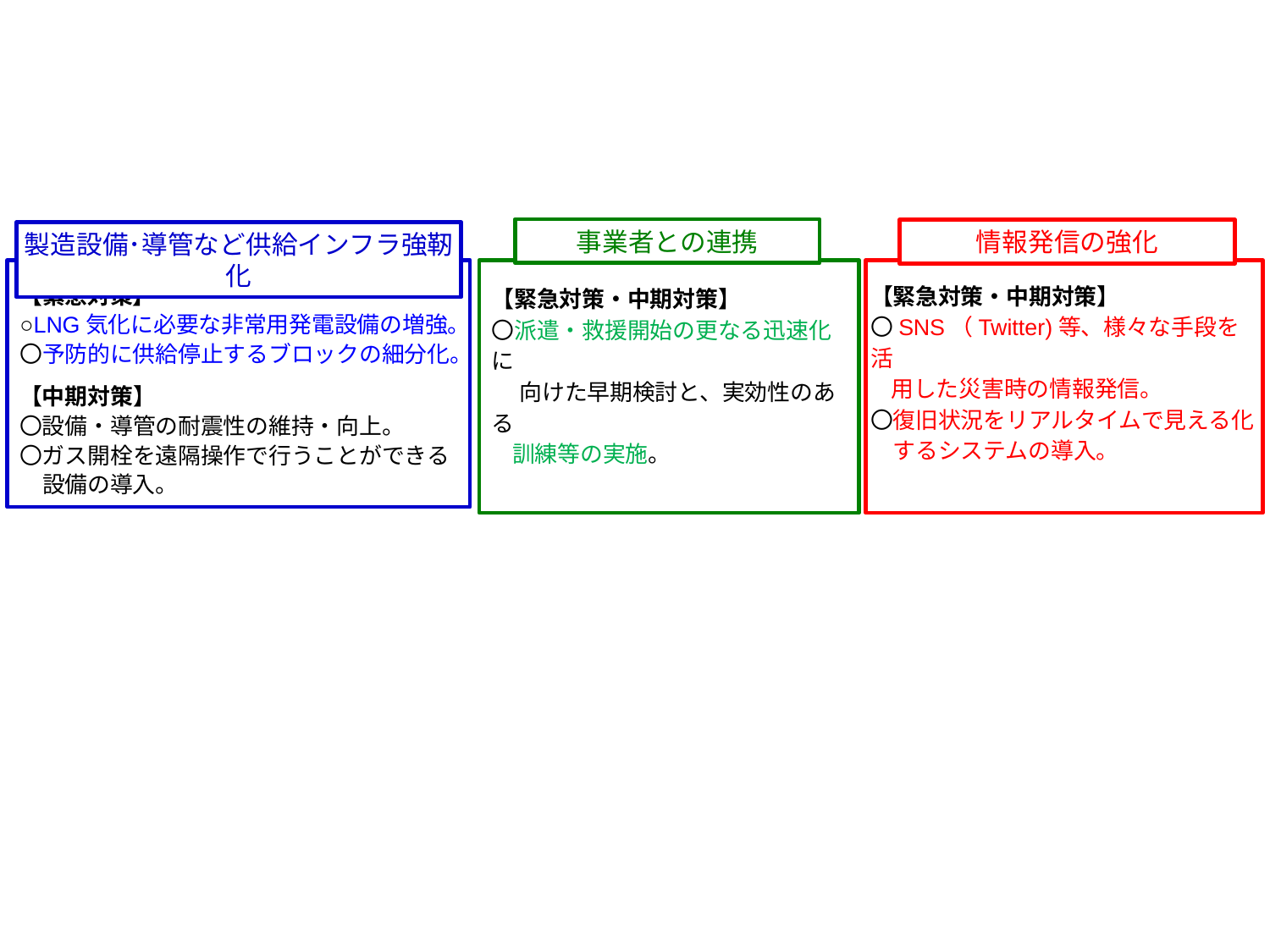

事業者との連携
情報発信の強化
製造設備･導管など供給インフラ強靭化

【緊急対策】
○LNG気化に必要な非常用発電設備の増強。
〇予防的に供給停止するブロックの細分化。

【中期対策】
〇設備・導管の耐震性の維持・向上。
〇ガス開栓を遠隔操作で行うことができる設備の導入。

【緊急対策・中期対策】
〇SNS（Twitter)等、様々な手段を活
   用した災害時の情報発信。
〇復旧状況をリアルタイムで見える化するシステムの導入。

【緊急対策・中期対策】
〇派遣・救援開始の更なる迅速化に
　 向けた早期検討と、実効性のある
   訓練等の実施。